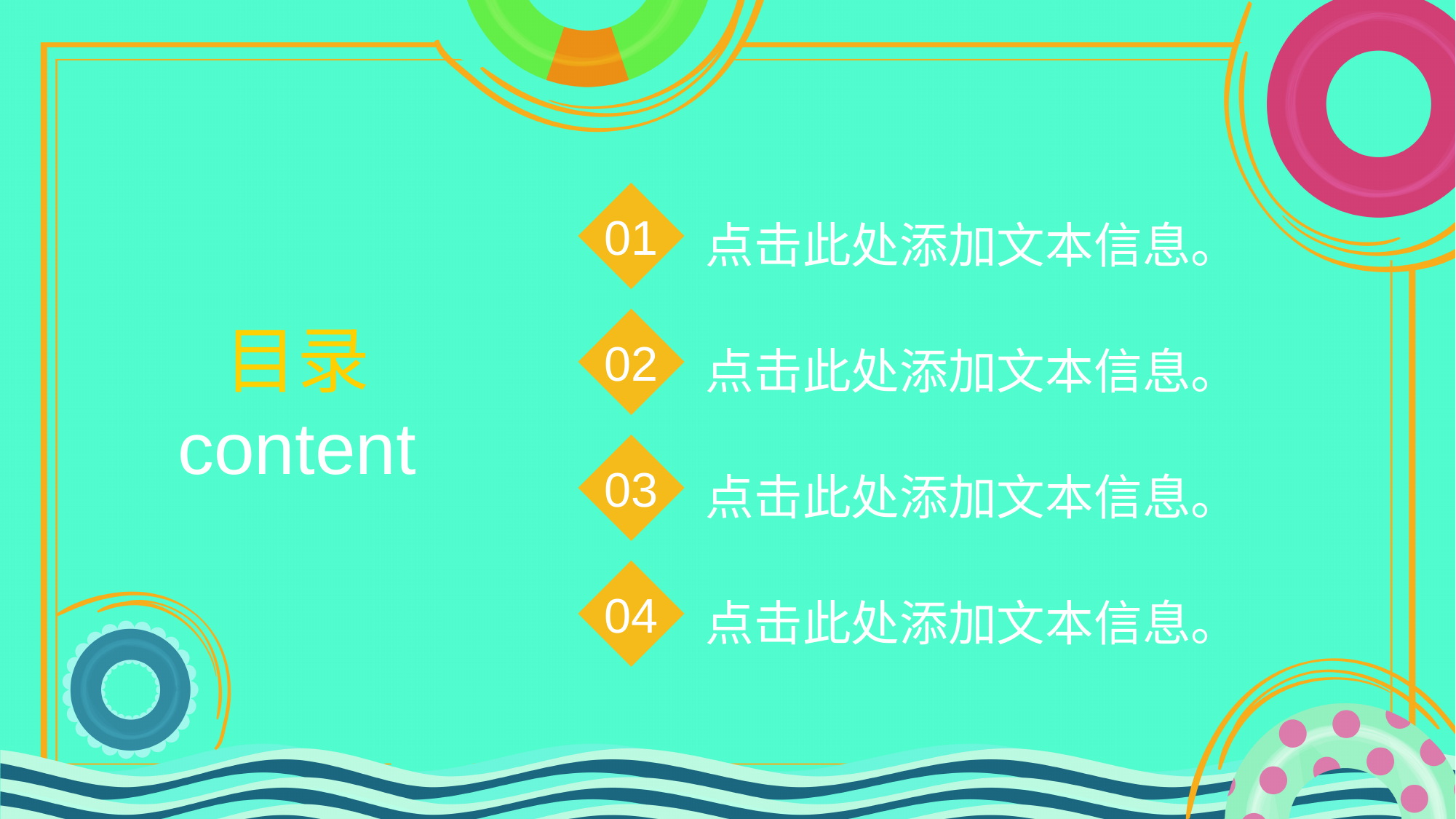

点击此处添加文本信息。

01
目录
content
点击此处添加文本信息。

02
点击此处添加文本信息。

03
点击此处添加文本信息。

04